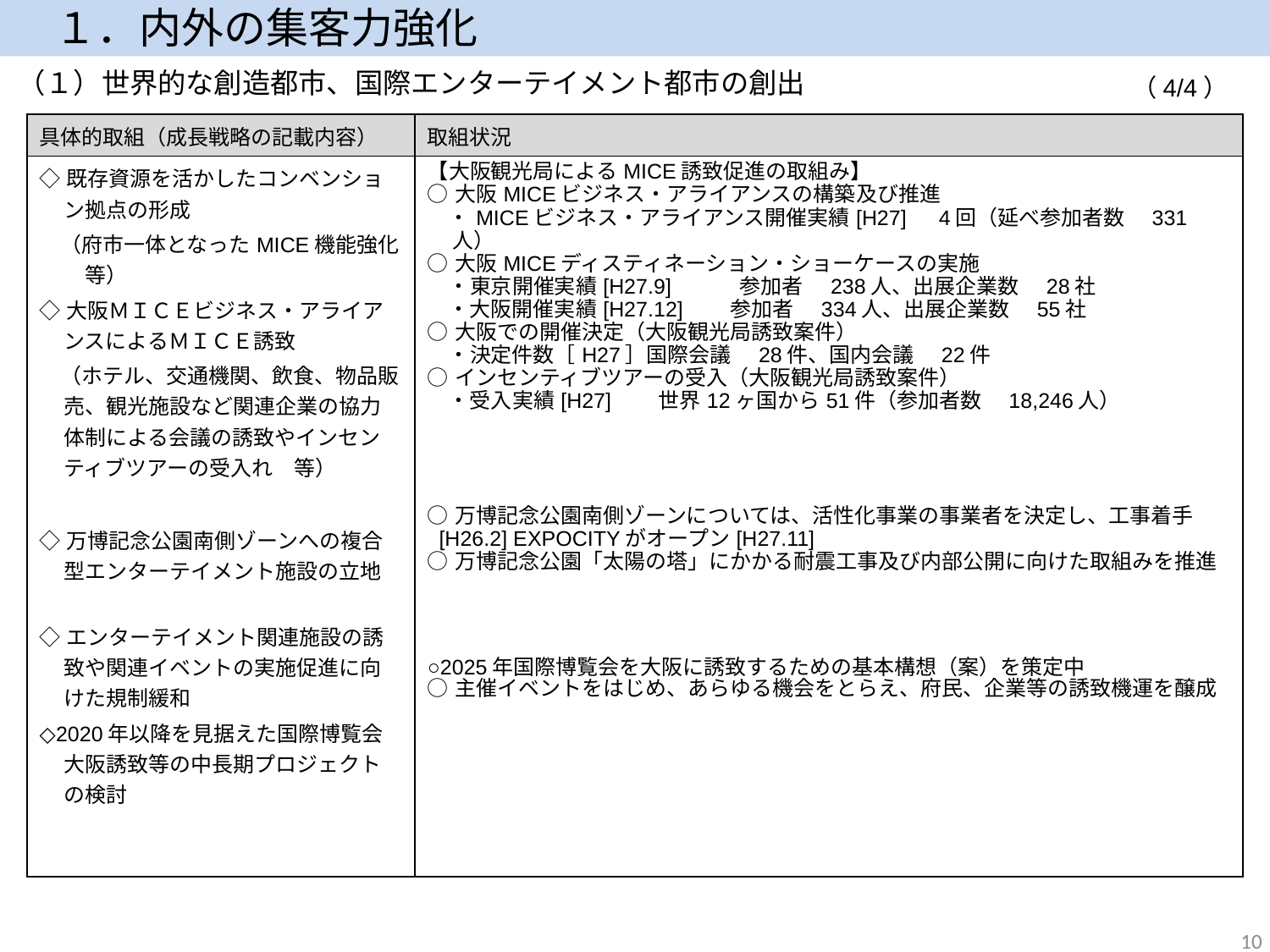

１．内外の集客力強化
（１）世界的な創造都市、国際エンターテイメント都市の創出
（4/4）
| 具体的取組（成長戦略の記載内容） | 取組状況 |
| --- | --- |
| ◇既存資源を活かしたコンベンション拠点の形成 　（府市一体となったMICE機能強化　等）　 ◇大阪ＭＩＣＥビジネス・アライアンスによるＭＩＣＥ誘致 　（ホテル、交通機関、飲食、物品販売、観光施設など関連企業の協力体制による会議の誘致やインセンティブツアーの受入れ　等） ◇万博記念公園南側ゾーンへの複合型エンターテイメント施設の立地 ◇エンターテイメント関連施設の誘致や関連イベントの実施促進に向けた規制緩和 ◇2020年以降を見据えた国際博覧会大阪誘致等の中長期プロジェクトの検討 | 【大阪観光局によるMICE誘致促進の取組み】 ○大阪MICEビジネス・アライアンスの構築及び推進 　・MICEビジネス・アライアンス開催実績[H27]　4回（延べ参加者数　331人） ○大阪MICEディスティネーション・ショーケースの実施 　・東京開催実績[H27.9]　　　参加者　238人、出展企業数　28社 　・大阪開催実績[H27.12]　　参加者　334人、出展企業数　55社 ○大阪での開催決定（大阪観光局誘致案件） 　・決定件数［H27］国際会議　28件、国内会議　22件 ○インセンティブツアーの受入（大阪観光局誘致案件） 　・受入実績[H27]　　世界12ヶ国から51件（参加者数　18,246人） ○万博記念公園南側ゾーンについては、活性化事業の事業者を決定し、工事着手[H26.2] EXPOCITYがオープン[H27.11] ○万博記念公園「太陽の塔」にかかる耐震工事及び内部公開に向けた取組みを推進 ○2025年国際博覧会を大阪に誘致するための基本構想（案）を策定中 ○主催イベントをはじめ、あらゆる機会をとらえ、府民、企業等の誘致機運を醸成 |
10